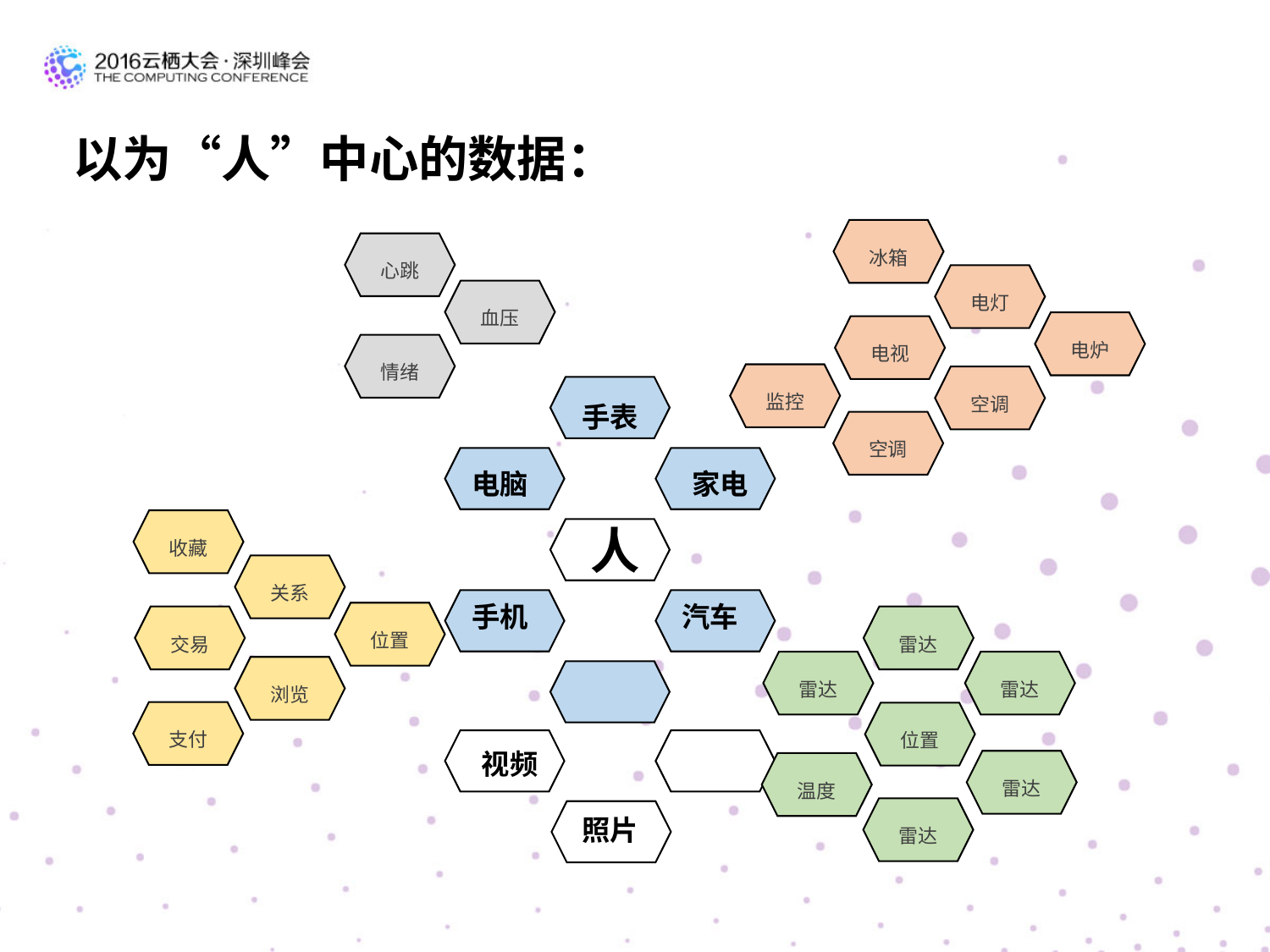

以为“人”中心的数据：
冰箱
心跳
电灯
血压
电炉
电视
情绪
手表
监控
空调

空调
电脑
家电

人
收藏

关系
手机
汽车

位置
交易
雷达
雷达
雷达
浏览

支付
位置
视频

雷达
温度
照片
雷达